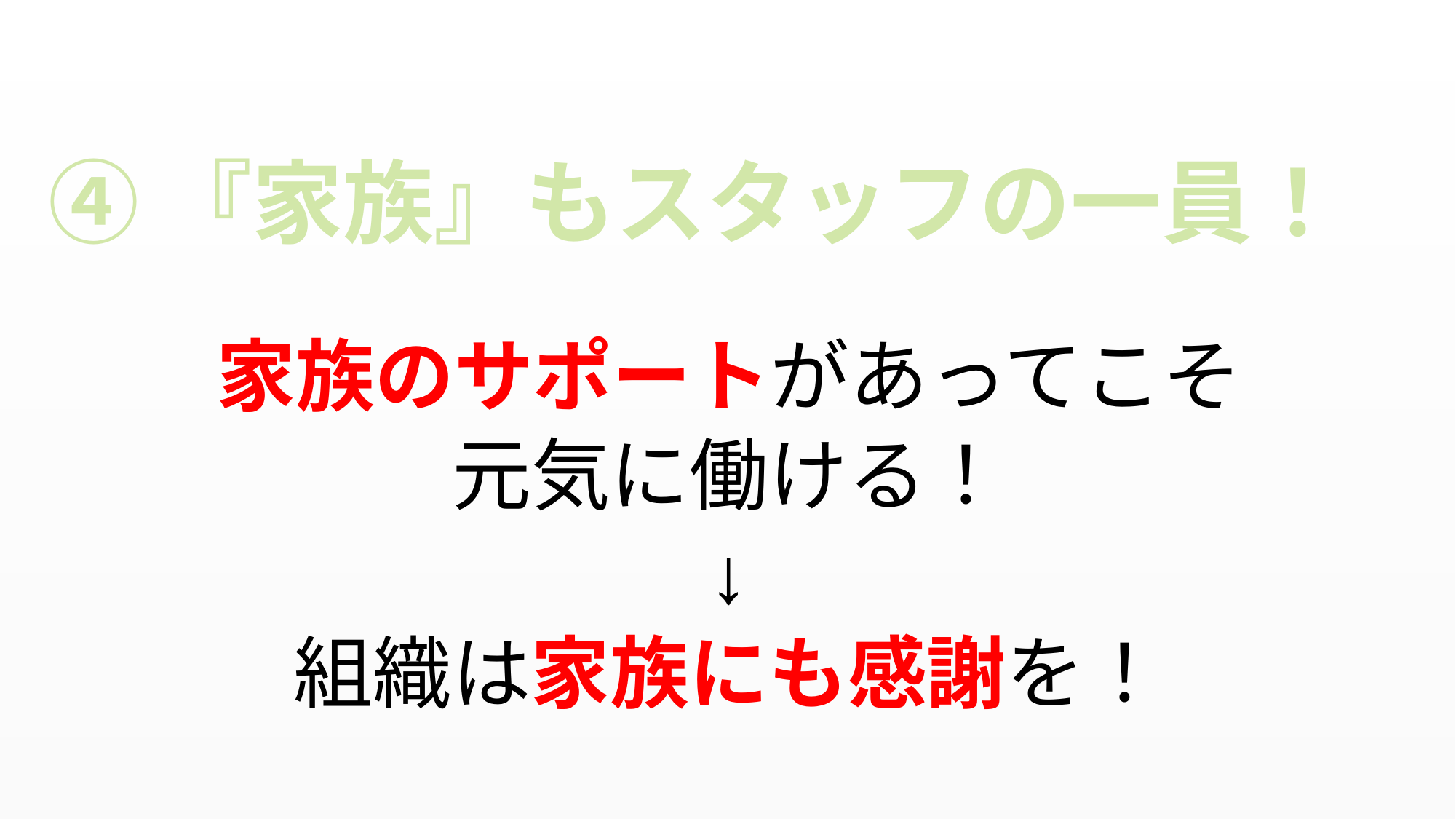

④『家族』もスタッフの一員！
家族のサポートがあってこそ
元気に働ける！
↓
組織は家族にも感謝を！